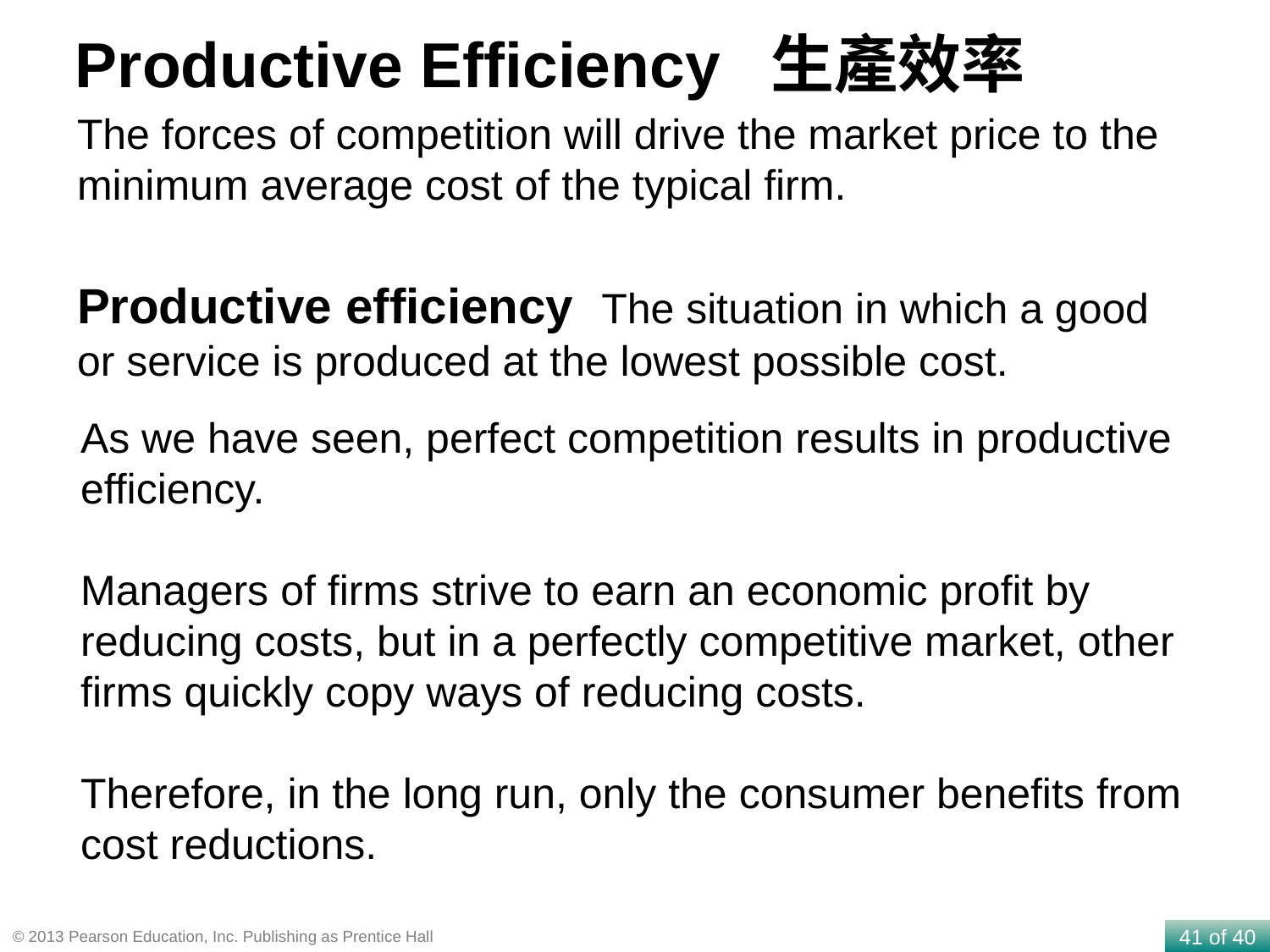

Productive Efficiency  生產效率
The forces of competition will drive the market price to the minimum average cost of the typical firm.
Productive efficiency  The situation in which a good or service is produced at the lowest possible cost.
As we have seen, perfect competition results in productive efficiency.

Managers of firms strive to earn an economic profit by reducing costs, but in a perfectly competitive market, other firms quickly copy ways of reducing costs.

Therefore, in the long run, only the consumer benefits from cost reductions.